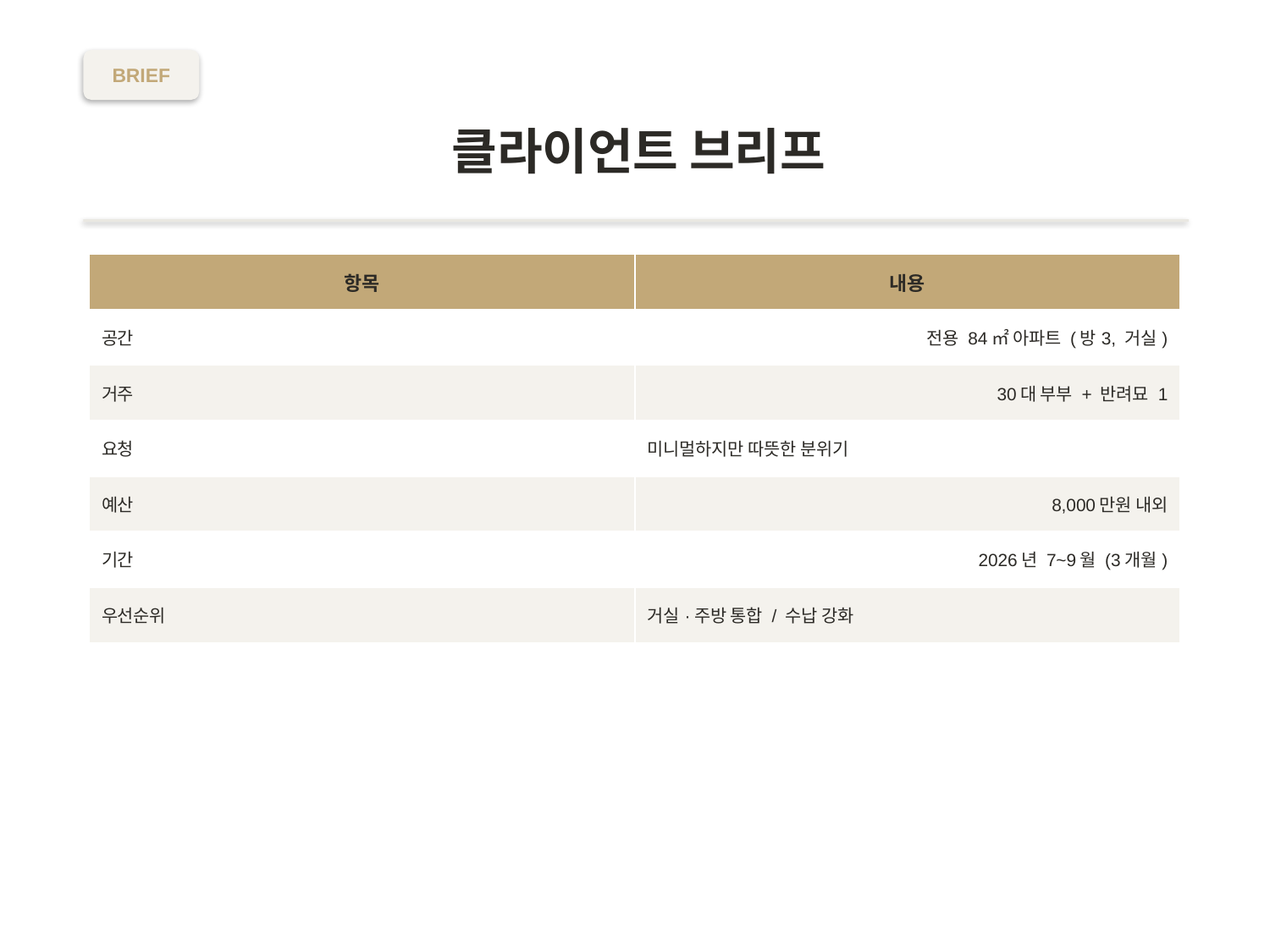

BRIEF
클라이언트 브리프

| 항목 | 내용 |
| --- | --- |
| 공간 | 전용 84㎡ 아파트 (방3, 거실) |
| 거주 | 30대 부부 + 반려묘 1 |
| 요청 | 미니멀하지만 따뜻한 분위기 |
| 예산 | 8,000만원 내외 |
| 기간 | 2026년 7~9월 (3개월) |
| 우선순위 | 거실·주방 통합 / 수납 강화 |